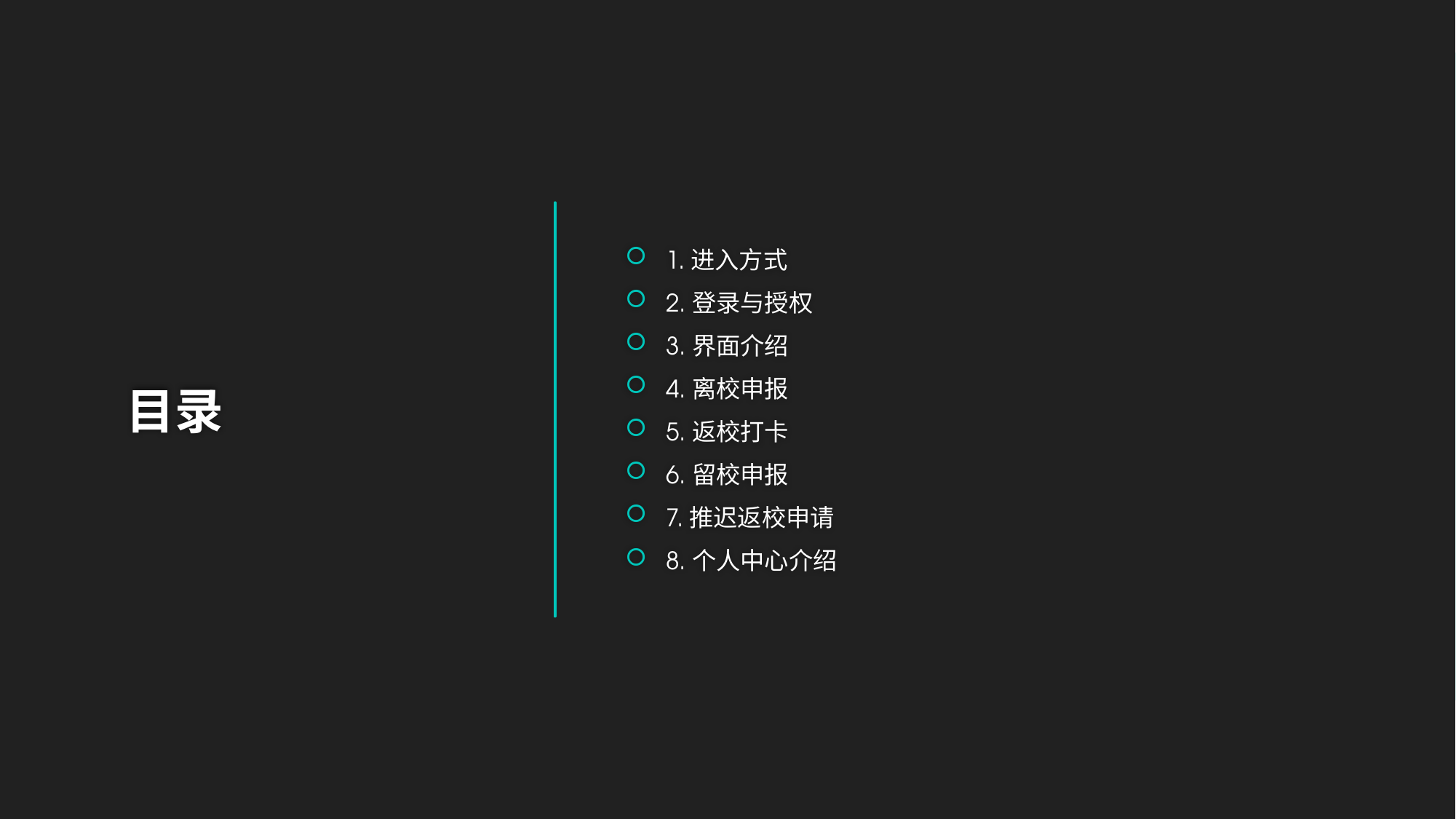

1.进入方式
2.登录与授权
3.界面介绍
4.离校申报
5.返校打卡
6.留校申报
7.推迟返校申请
8.个人中心介绍
# 目录